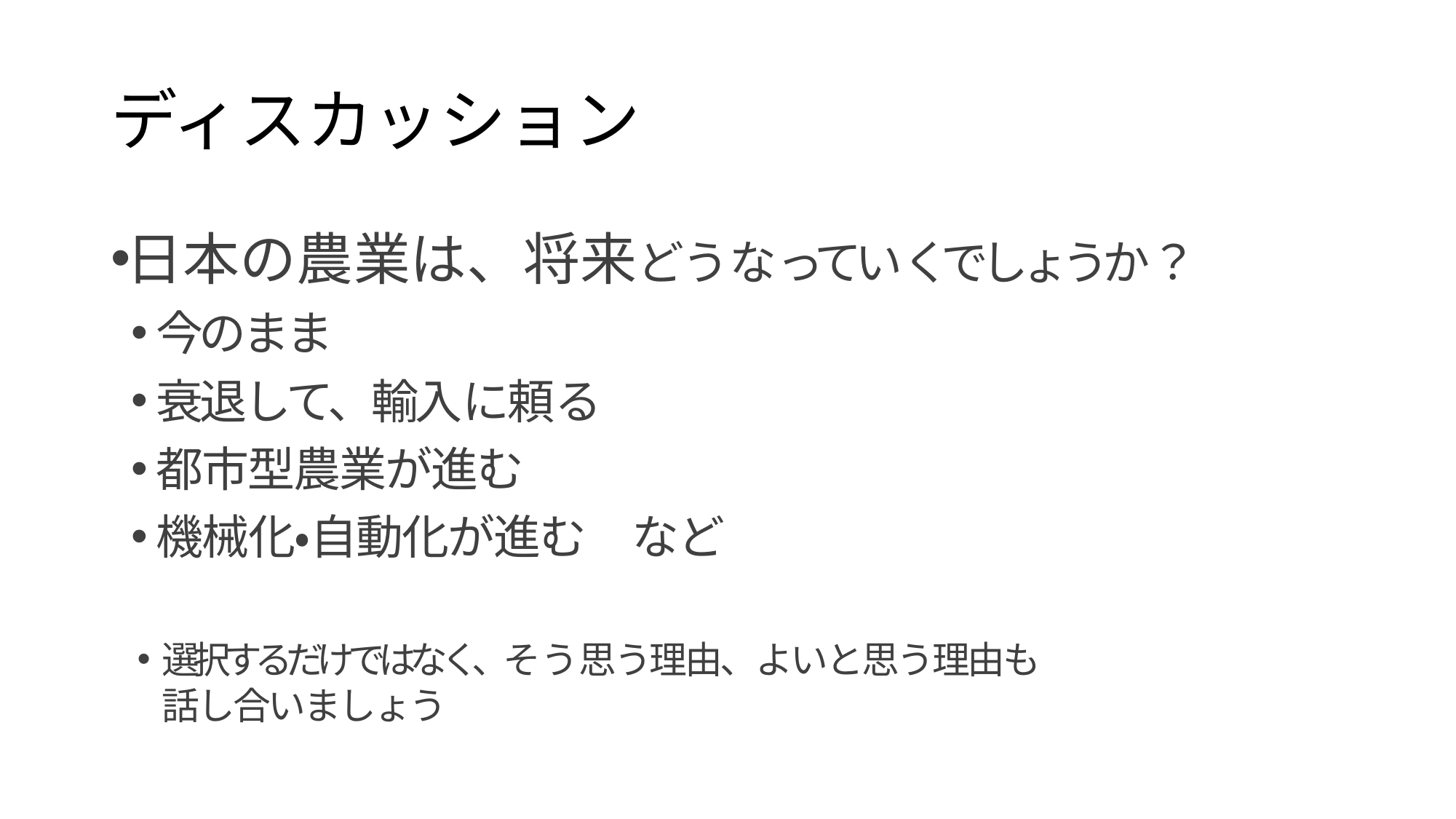

# ディスカッション
日本の農業は、将来どうなっていくでしょうか？
今のまま
衰退して、輸入に頼る
都市型農業が進む
機械化・自動化が進む　など

選択するだけではなく、そう思う理由、よいと思う理由も話し合いましょう